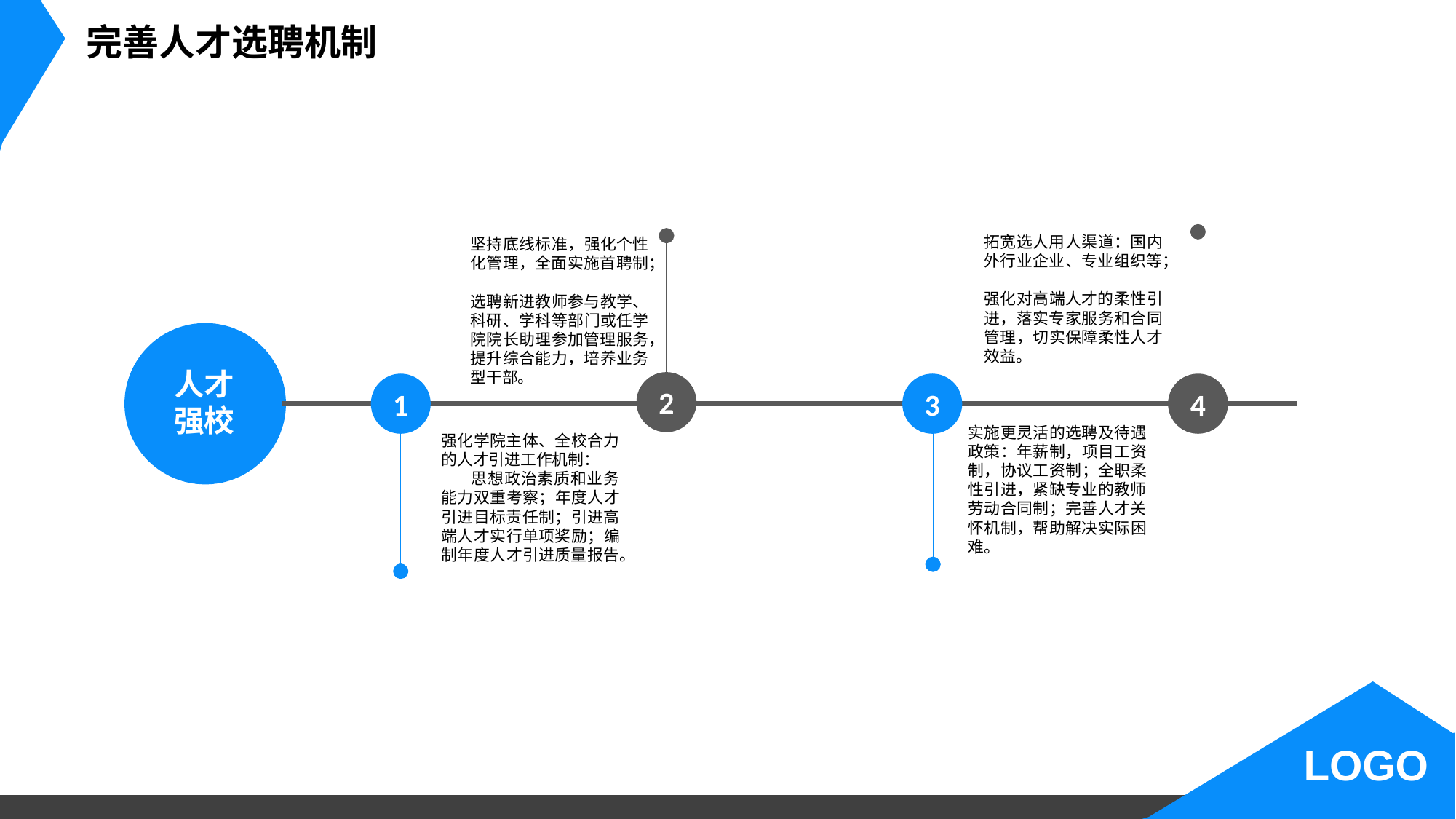

完善人才选聘机制

拓宽选人用人渠道：国内外行业企业、专业组织等；

强化对高端人才的柔性引进，落实专家服务和合同管理，切实保障柔性人才效益。
坚持底线标准，强化个性化管理，全面实施首聘制；

选聘新进教师参与教学、科研、学科等部门或任学院院长助理参加管理服务，提升综合能力，培养业务型干部。

人才强校
2
1
3
4
实施更灵活的选聘及待遇政策：年薪制，项目工资制，协议工资制；全职柔性引进，紧缺专业的教师劳动合同制；完善人才关怀机制，帮助解决实际困难。
强化学院主体、全校合力的人才引进工作机制：
      思想政治素质和业务能力双重考察；年度人才引进目标责任制；引进高端人才实行单项奖励；编制年度人才引进质量报告。

LOGO